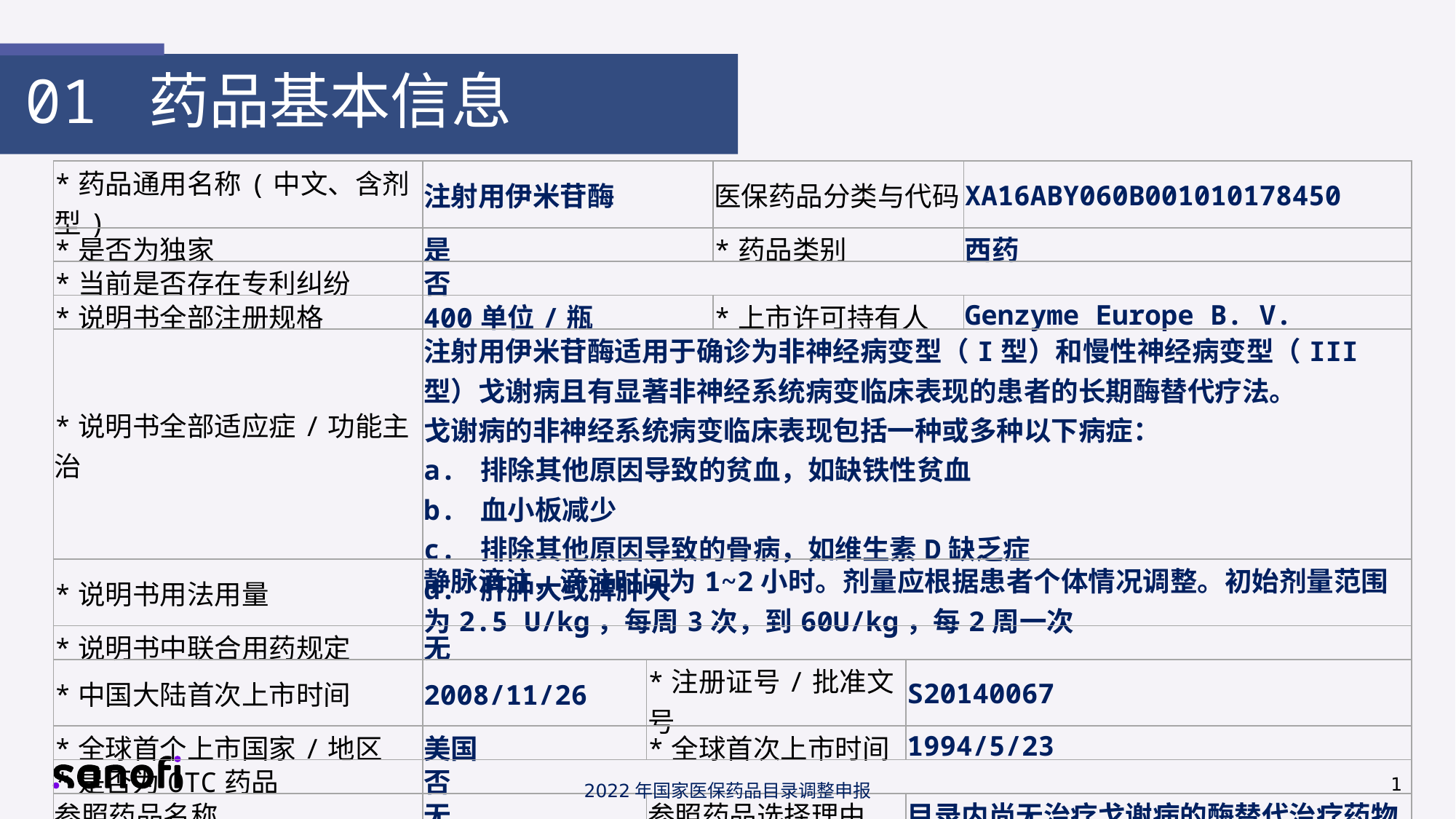

01 药品基本信息
| \*药品通用名称(中文、含剂型) | 注射用伊米苷酶 |  | 医保药品分类与代码 |  | XA16ABY060B001010178450 |
| --- | --- | --- | --- | --- | --- |
| \*是否为独家 | 是 |  | \*药品类别 |  | 西药 |
| \*当前是否存在专利纠纷 | 否 |  |  |  |  |
| \*说明书全部注册规格 | 400单位/瓶 |  | \*上市许可持有人 |  | Genzyme Europe B. V. |
| \*说明书全部适应症/功能主治 | 注射用伊米苷酶适用于确诊为非神经病变型（I型）和慢性神经病变型（III型）戈谢病且有显著非神经系统病变临床表现的患者的长期酶替代疗法。 戈谢病的非神经系统病变临床表现包括一种或多种以下病症： a. 排除其他原因导致的贫血，如缺铁性贫血 b. 血小板减少 c. 排除其他原因导致的骨病，如维生素D缺乏症 d. 肝肿大或脾肿大 |  |  |  |  |
| \*说明书用法用量 | 静脉滴注，滴注时间为1~2小时。剂量应根据患者个体情况调整。初始剂量范围为2.5 U/kg，每周3次，到60U/kg，每2周一次 |  |  |  |  |
| \*说明书中联合用药规定 | 无 |  |  |  |  |
| \*中国大陆首次上市时间 | 2008/11/26 | \*注册证号/批准文号 |  | S20140067 |  |
| \*全球首个上市国家/地区 | 美国 | \*全球首次上市时间 |  | 1994/5/23 |  |
| \*是否为OTC药品 | 否 |  |  |  |  |
| 参照药品名称 | 无 | 参照药品选择理由 |  | 目录内尚无治疗戈谢病的酶替代治疗药物 |  |
1
2022年国家医保药品目录调整申报